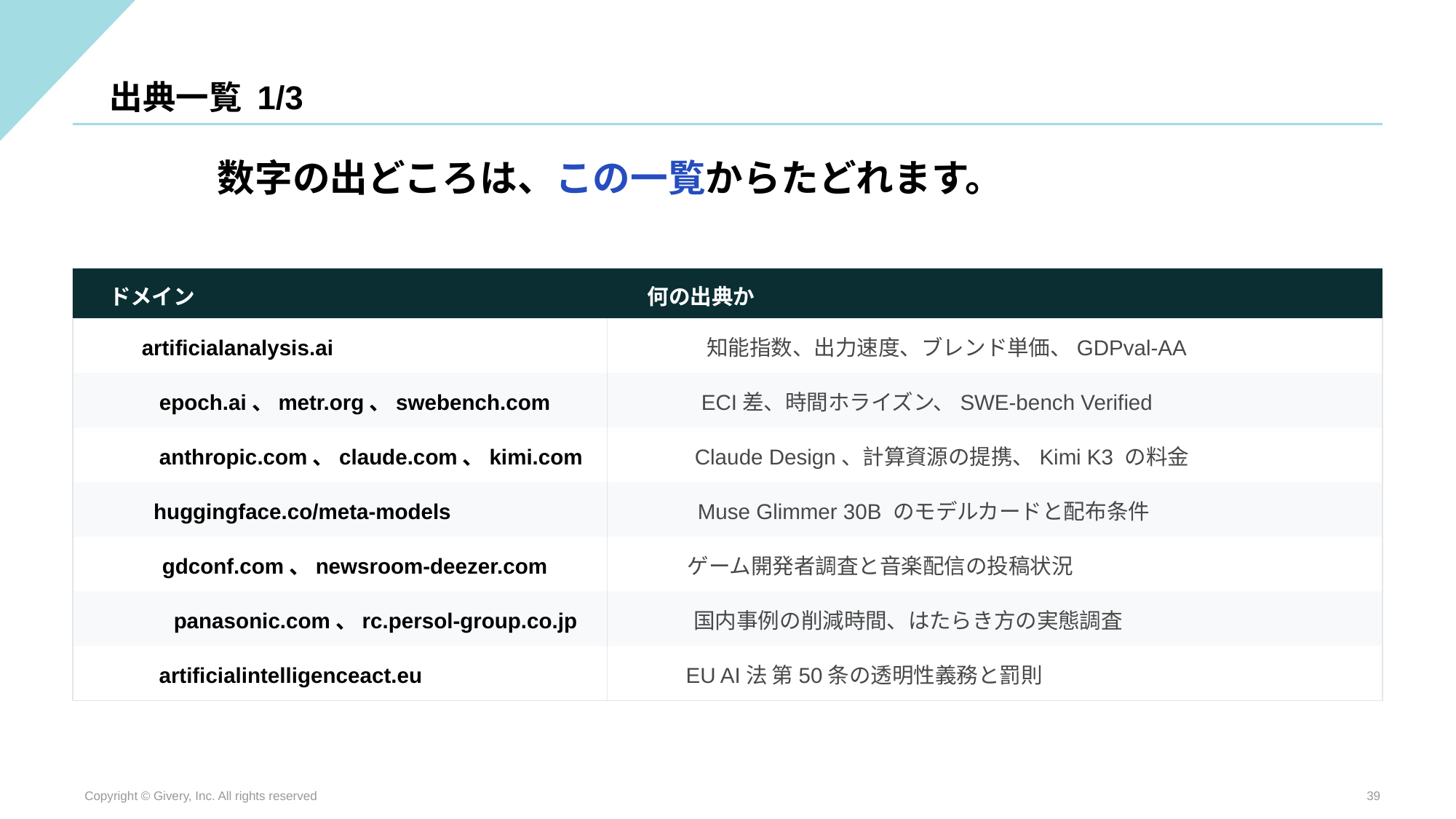

出典一覧 1/3

数字の出どころは、この一覧からたどれます。

ドメイン
何の出典か

artificialanalysis.ai
知能指数、出力速度、ブレンド単価、GDPval-AA

epoch.ai、metr.org、swebench.com
ECI差、時間ホライズン、SWE-bench Verified

anthropic.com、claude.com、kimi.com
Claude Design、計算資源の提携、Kimi K3 の料金

huggingface.co/meta-models
Muse Glimmer 30B のモデルカードと配布条件

gdconf.com、newsroom-deezer.com
ゲーム開発者調査と音楽配信の投稿状況

panasonic.com、rc.persol-group.co.jp
国内事例の削減時間、はたらき方の実態調査

artificialintelligenceact.eu
EU AI法 第50条の透明性義務と罰則
Copyright © Givery, Inc. All rights reserved
39